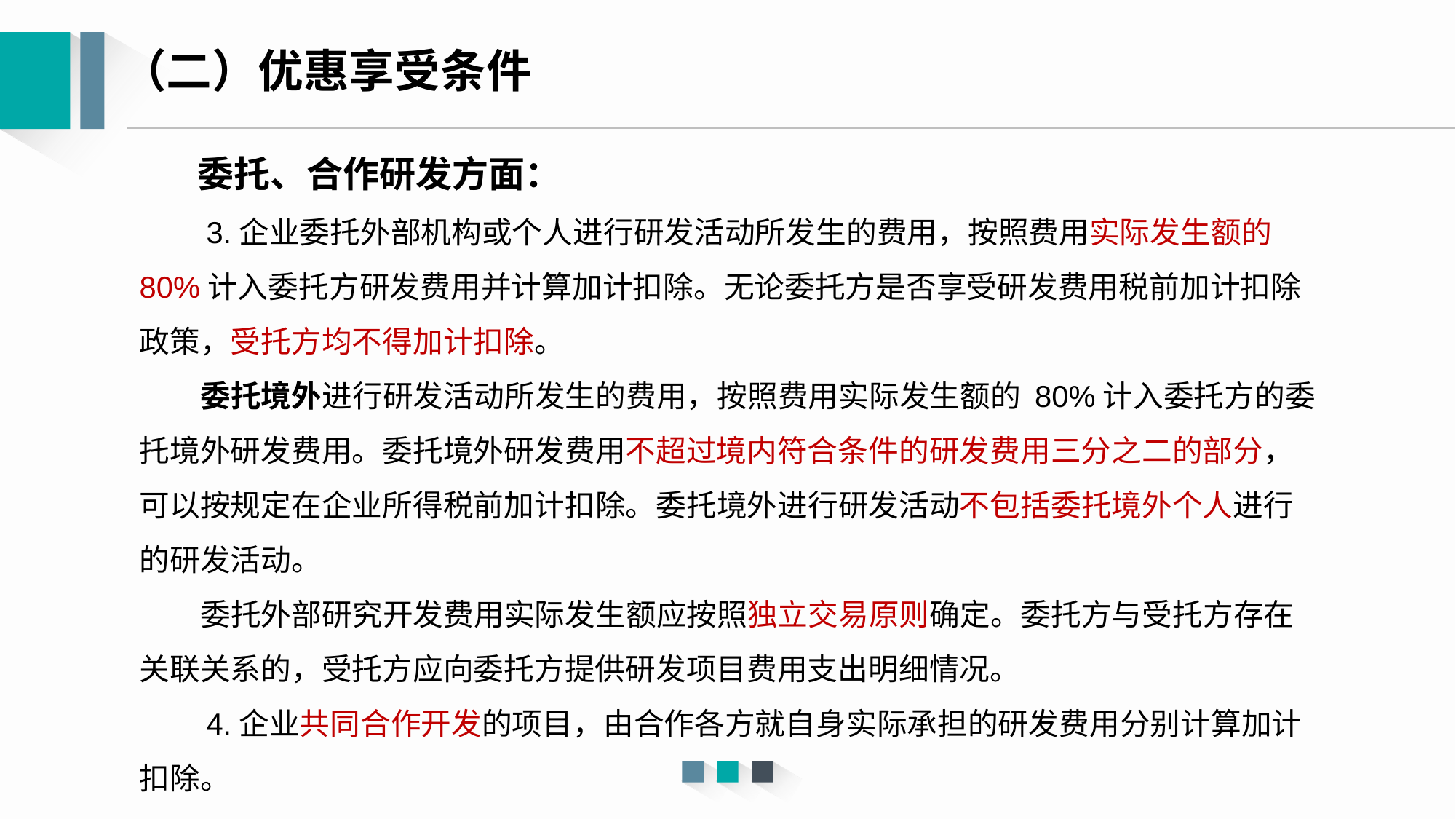

（二）优惠享受条件
      委托、合作研发方面：
        3.企业委托外部机构或个人进行研发活动所发生的费用，按照费用实际发生额的 80%计入委托方研发费用并计算加计扣除。无论委托方是否享受研发费用税前加计扣除政策，受托方均不得加计扣除。
        委托境外进行研发活动所发生的费用，按照费用实际发生额的 80%计入委托方的委托境外研发费用。委托境外研发费用不超过境内符合条件的研发费用三分之二的部分，可以按规定在企业所得税前加计扣除。委托境外进行研发活动不包括委托境外个人进行的研发活动。
        委托外部研究开发费用实际发生额应按照独立交易原则确定。委托方与受托方存在关联关系的，受托方应向委托方提供研发项目费用支出明细情况。
        4.企业共同合作开发的项目，由合作各方就自身实际承担的研发费用分别计算加计扣除。